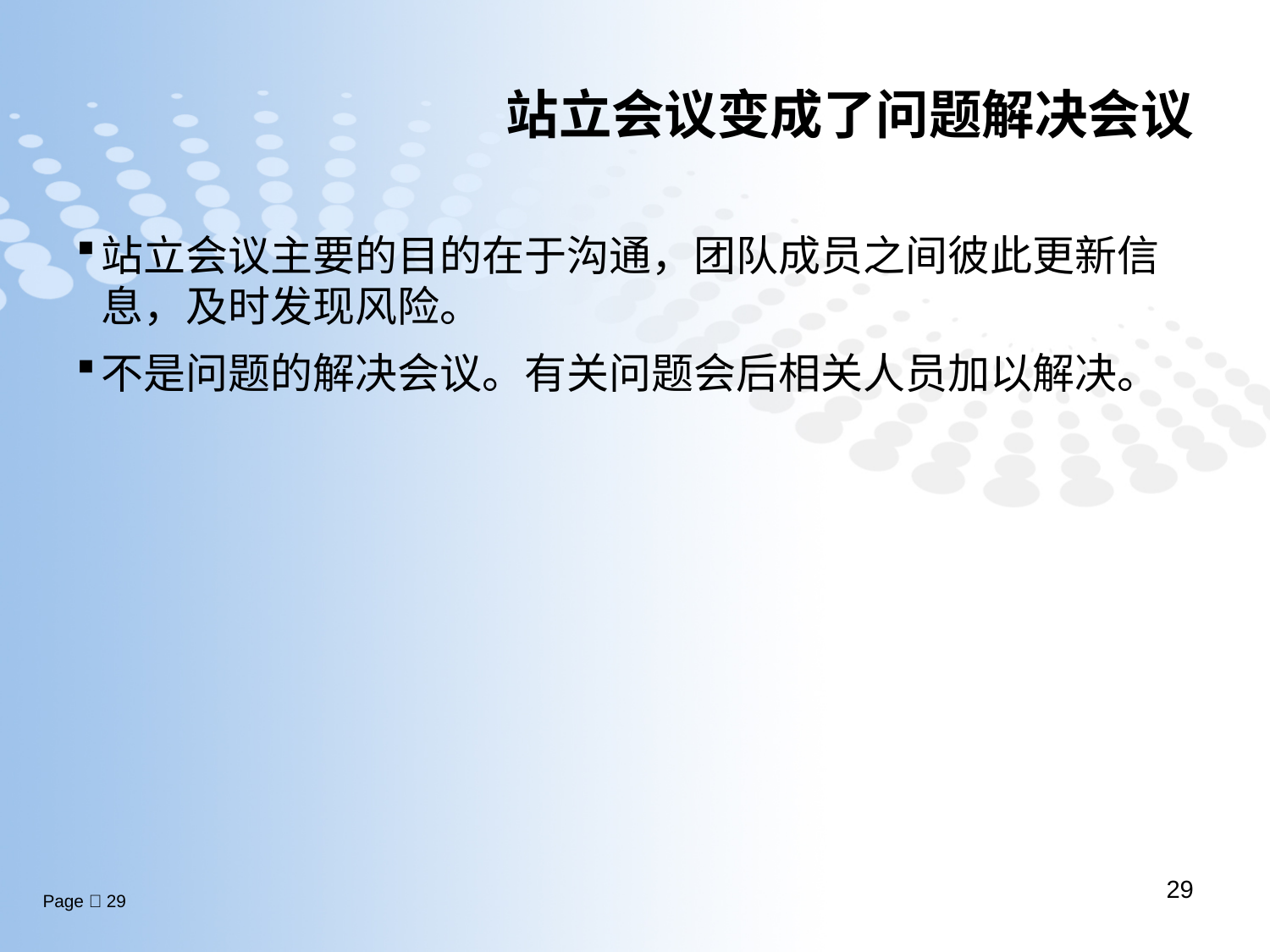

# 站立会议变成了问题解决会议
站立会议主要的目的在于沟通，团队成员之间彼此更新信息，及时发现风险。
不是问题的解决会议。有关问题会后相关人员加以解决。

29